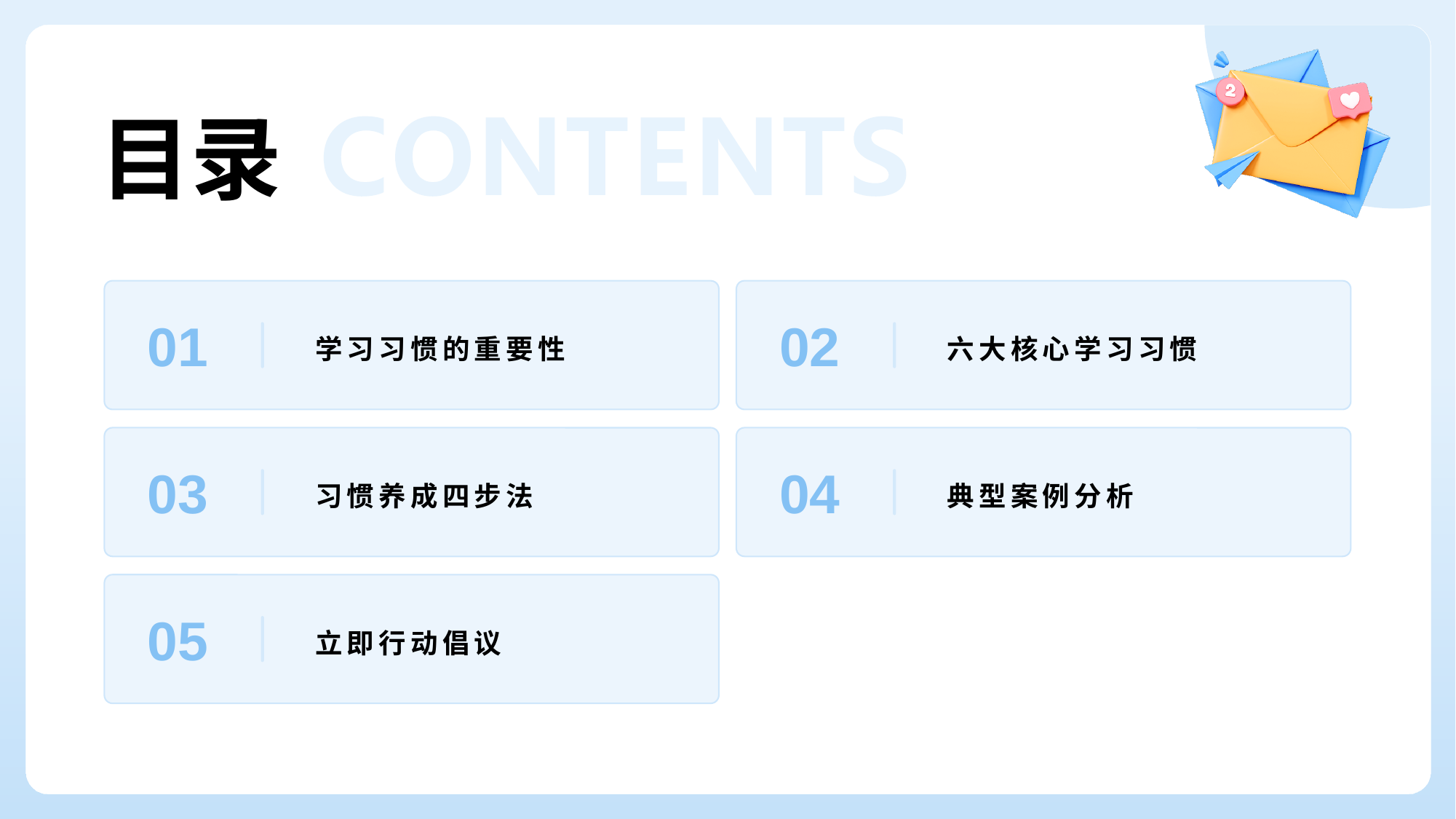

# 目录

01

02
学习习惯的重要性
六大核心学习习惯

03

04
习惯养成四步法
典型案例分析

05
立即行动倡议